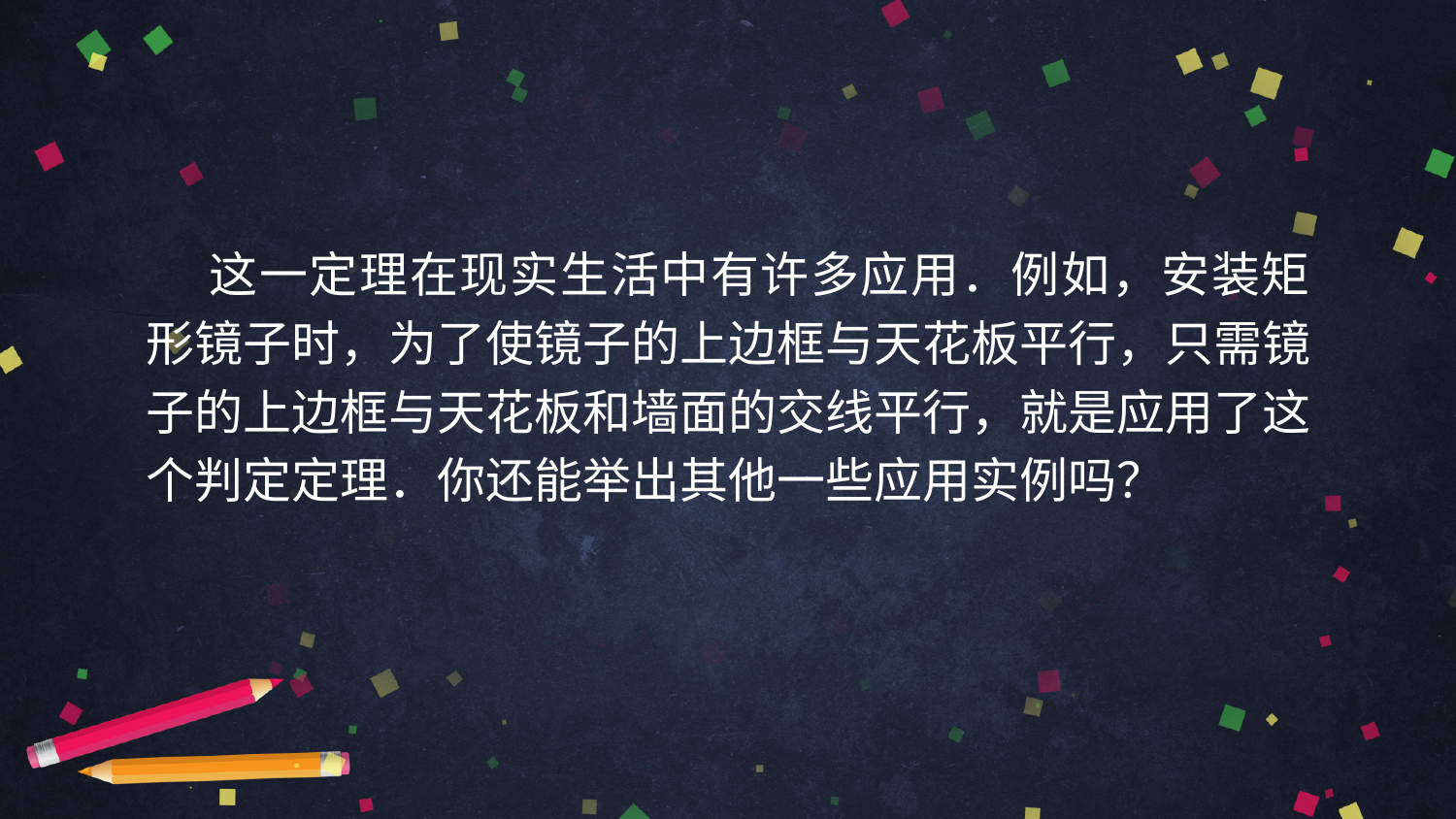

这一定理在现实生活中有许多应用．例如，安装矩形镜子时，为了使镜子的上边框与天花板平行，只需镜子的上边框与天花板和墙面的交线平行，就是应用了这个判定定理．你还能举出其他一些应用实例吗？